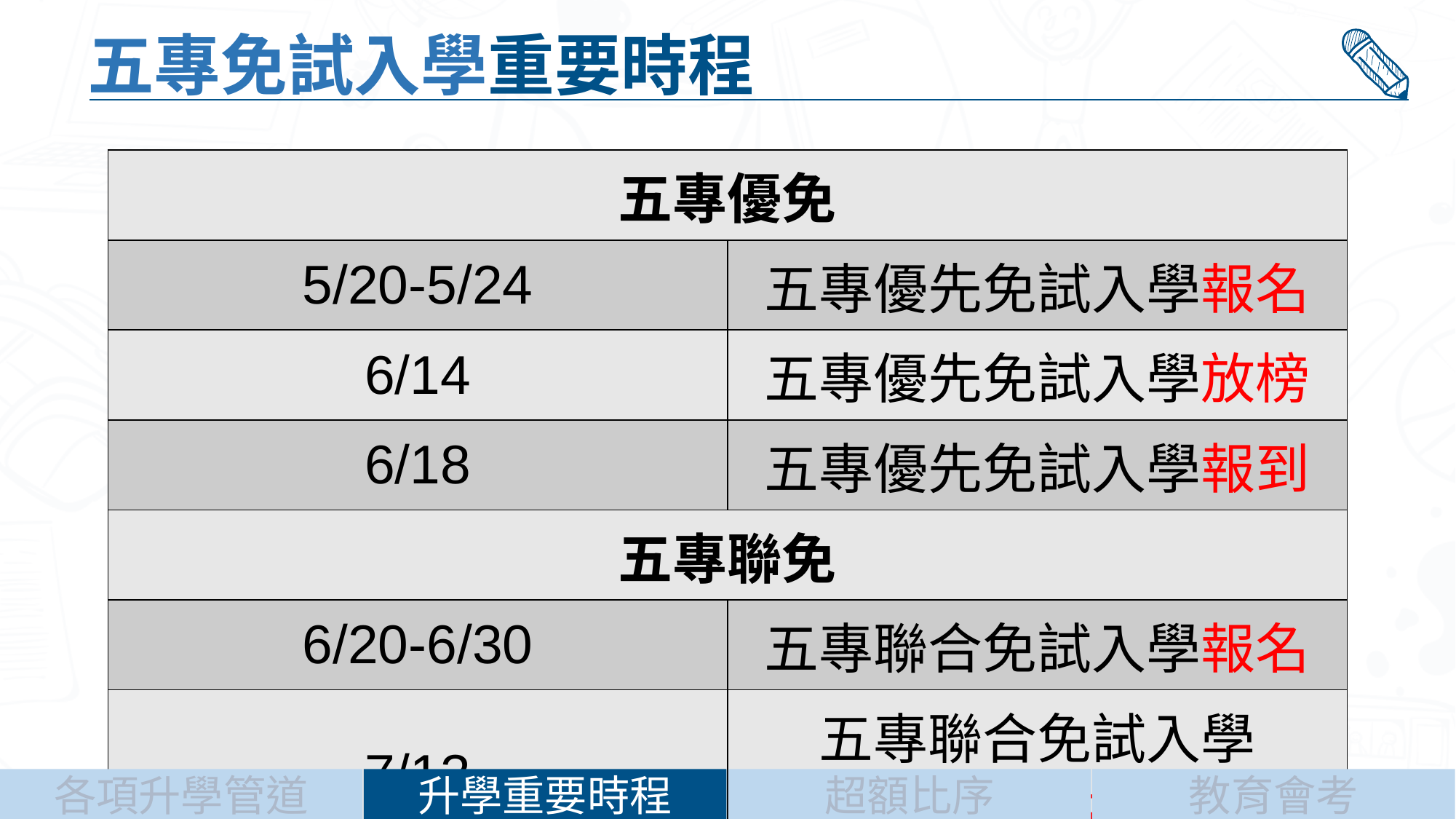

五專免試入學重要時程
| 五專優免 |  |
| --- | --- |
| 5/20-5/24 | 五專優先免試入學報名 |
| 6/14 | 五專優先免試入學放榜 |
| 6/18 | 五專優先免試入學報到 |
| 五專聯免 |  |
| 6/20-6/30 | 五專聯合免試入學報名 |
| 7/13 | 五專聯合免試入學 現場登記分發報到 |
升學重要時程
超額比序
教育會考
各項升學管道